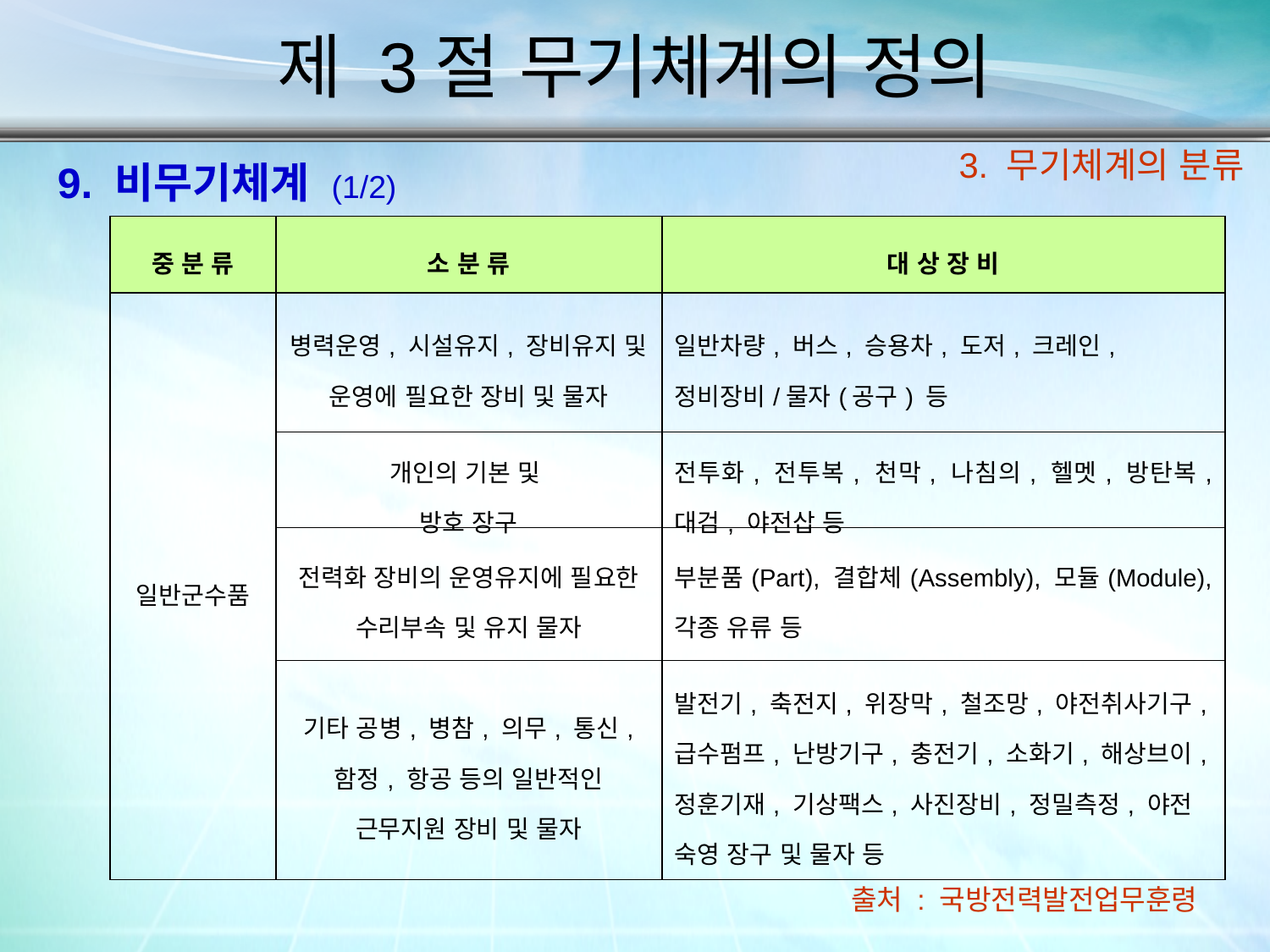

제 3절 무기체계의 정의
3. 무기체계의 분류
9. 비무기체계 (1/2)

| 중 분 류 | 소 분 류 | 대 상 장 비 |
| --- | --- | --- |
| 일반군수품 | 병력운영, 시설유지, 장비유지 및 운영에 필요한 장비 및 물자 | 일반차량, 버스, 승용차, 도저, 크레인, 정비장비/물자(공구) 등 |
|  | 개인의 기본 및 방호 장구 | 전투화, 전투복, 천막, 나침의, 헬멧, 방탄복, 대검, 야전삽 등 |
|  | 전력화 장비의 운영유지에 필요한 수리부속 및 유지 물자 | 부분품(Part), 결합체(Assembly), 모듈(Module), 각종 유류 등 |
|  | 기타 공병, 병참, 의무, 통신, 함정, 항공 등의 일반적인 근무지원 장비 및 물자 | 발전기, 축전지, 위장막, 철조망, 야전취사기구, 급수펌프, 난방기구, 충전기, 소화기, 해상브이, 정훈기재, 기상팩스, 사진장비, 정밀측정, 야전 숙영 장구 및 물자 등 |

출처 : 국방전력발전업무훈령